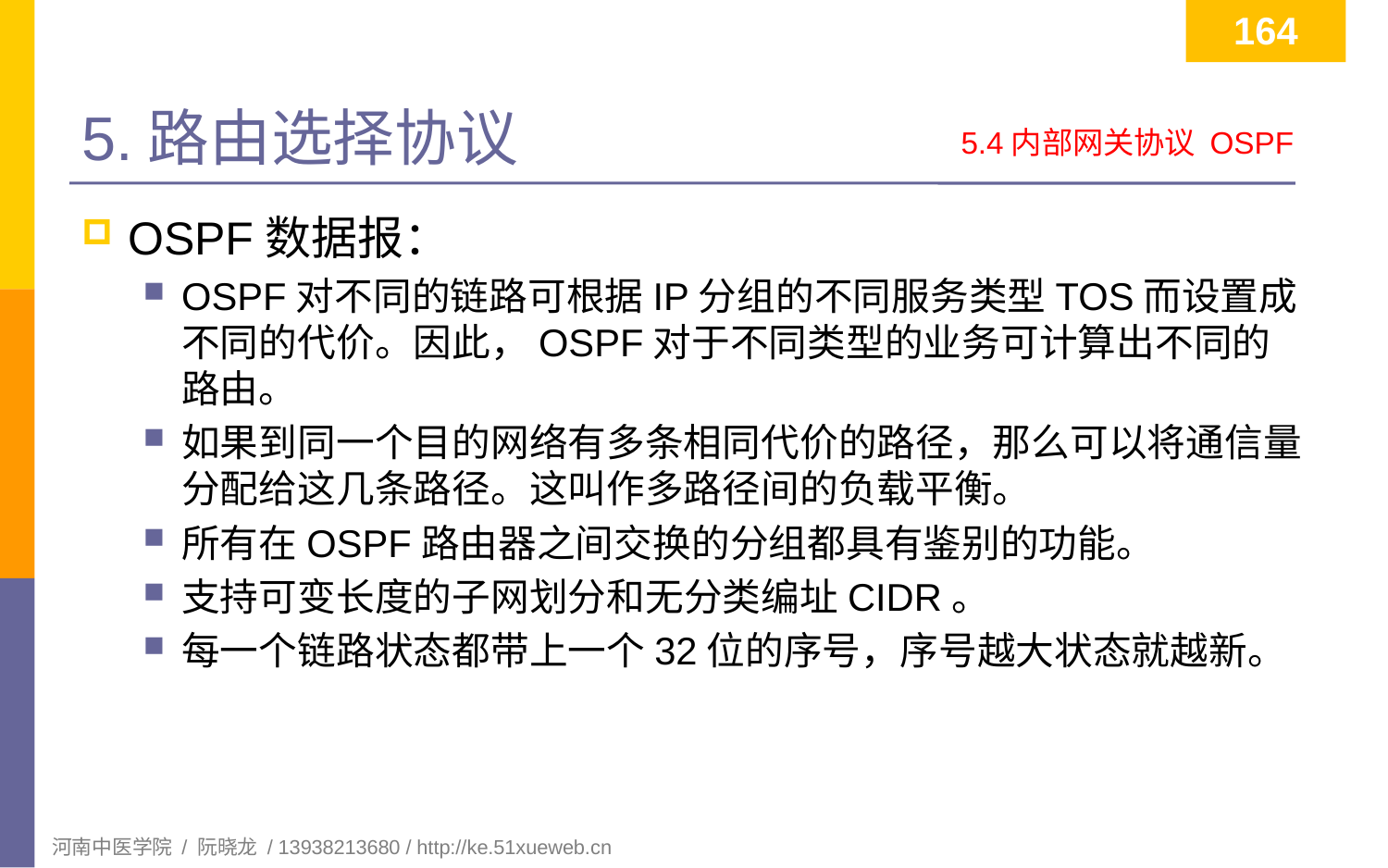

164
# 5.路由选择协议
5.4内部网关协议 OSPF
OSPF数据报：
OSPF对不同的链路可根据IP分组的不同服务类型TOS而设置成不同的代价。因此，OSPF对于不同类型的业务可计算出不同的路由。
如果到同一个目的网络有多条相同代价的路径，那么可以将通信量分配给这几条路径。这叫作多路径间的负载平衡。
所有在OSPF路由器之间交换的分组都具有鉴别的功能。
支持可变长度的子网划分和无分类编址CIDR。
每一个链路状态都带上一个32位的序号，序号越大状态就越新。